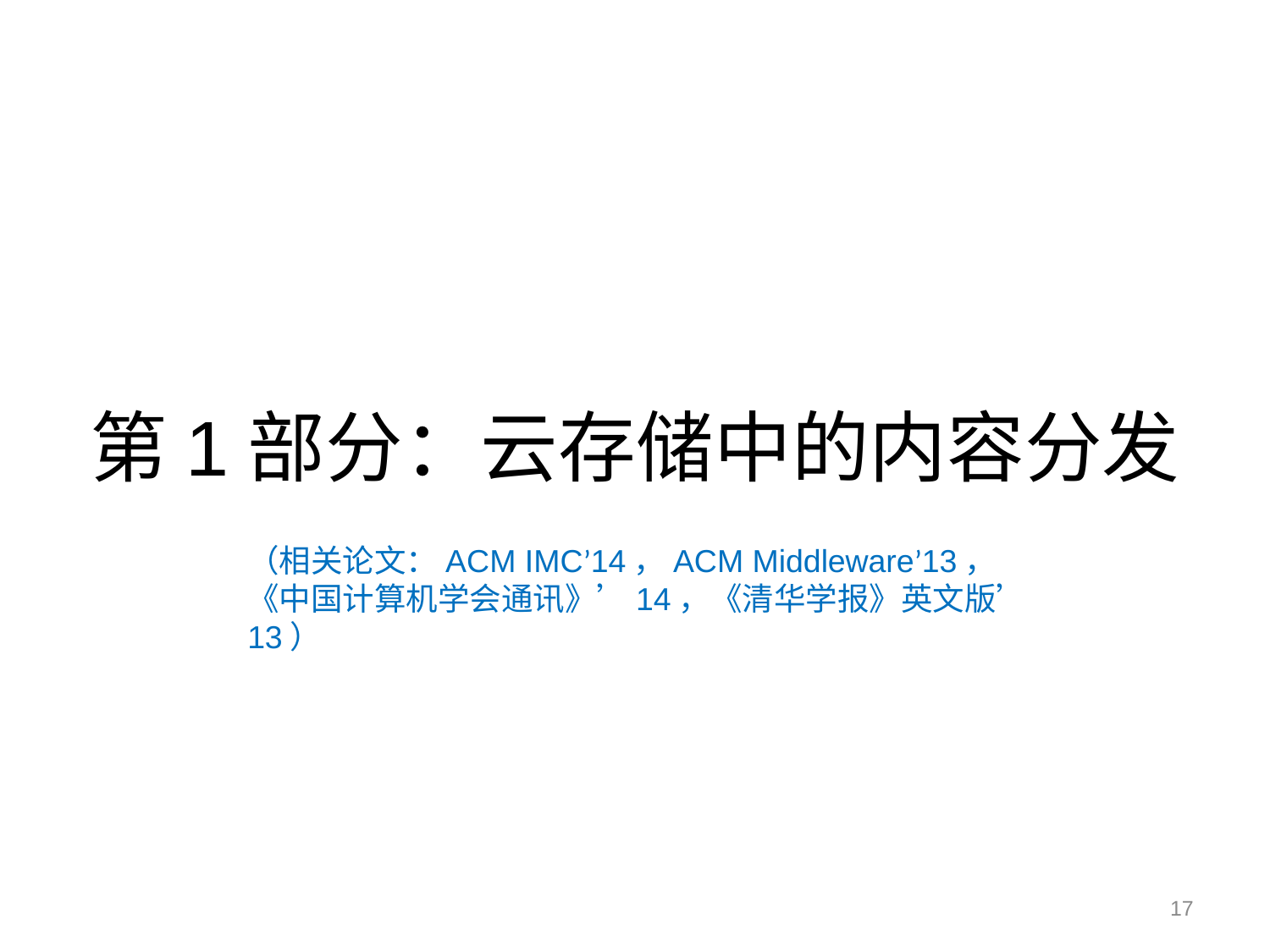

# 第1部分：云存储中的内容分发
（相关论文：ACM IMC’14，ACM Middleware’13，《中国计算机学会通讯》’14，《清华学报》英文版’13）
17